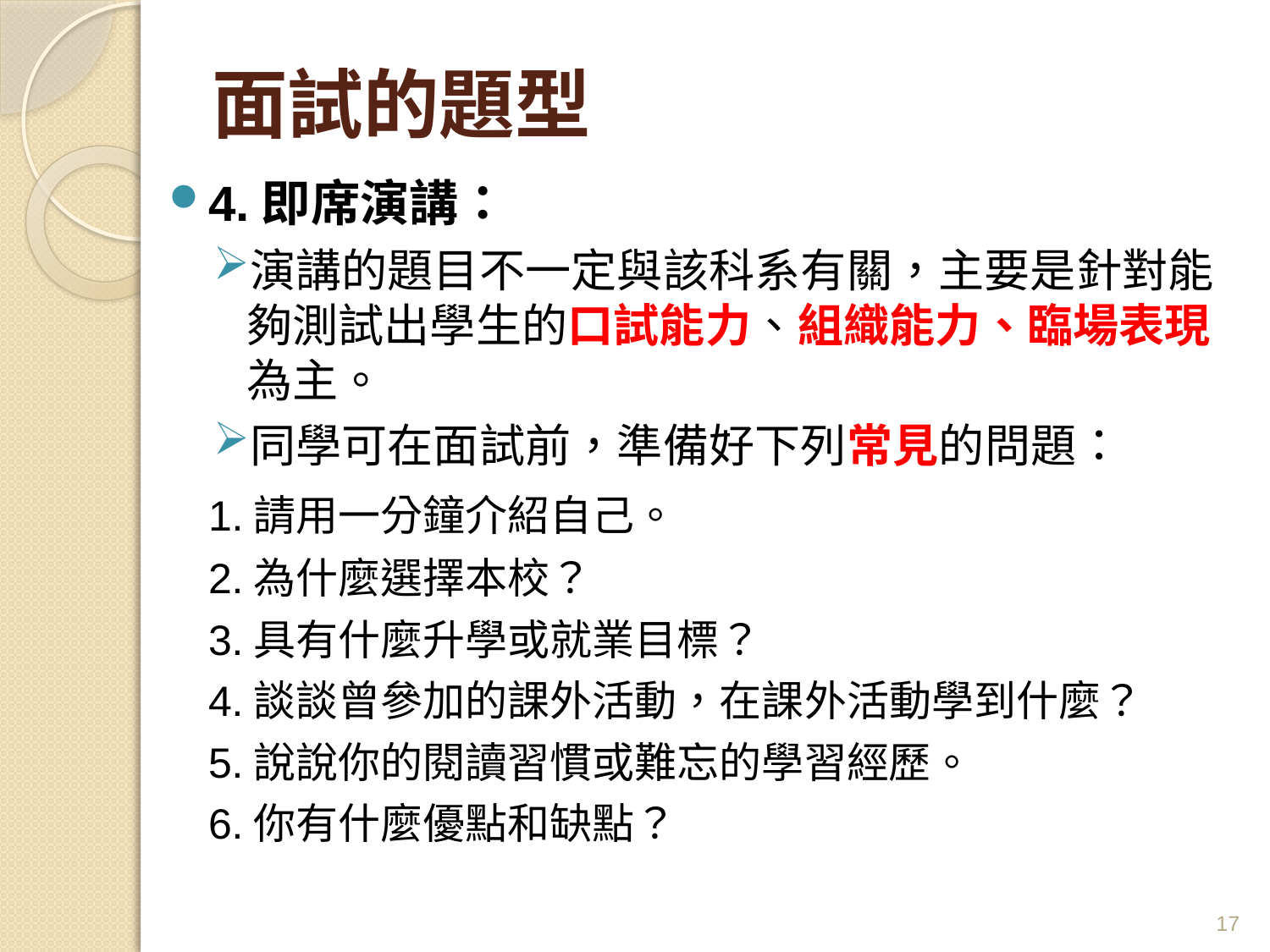

# 面試的題型
4.即席演講：
演講的題目不一定與該科系有關，主要是針對能夠測試出學生的口試能力、組織能力、臨場表現為主。
同學可在面試前，準備好下列常見的問題：
	1.請用一分鐘介紹自己。
	2.為什麼選擇本校？
	3.具有什麼升學或就業目標？
	4.談談曾參加的課外活動，在課外活動學到什麼？
	5.說說你的閱讀習慣或難忘的學習經歷。
	6.你有什麼優點和缺點？
17